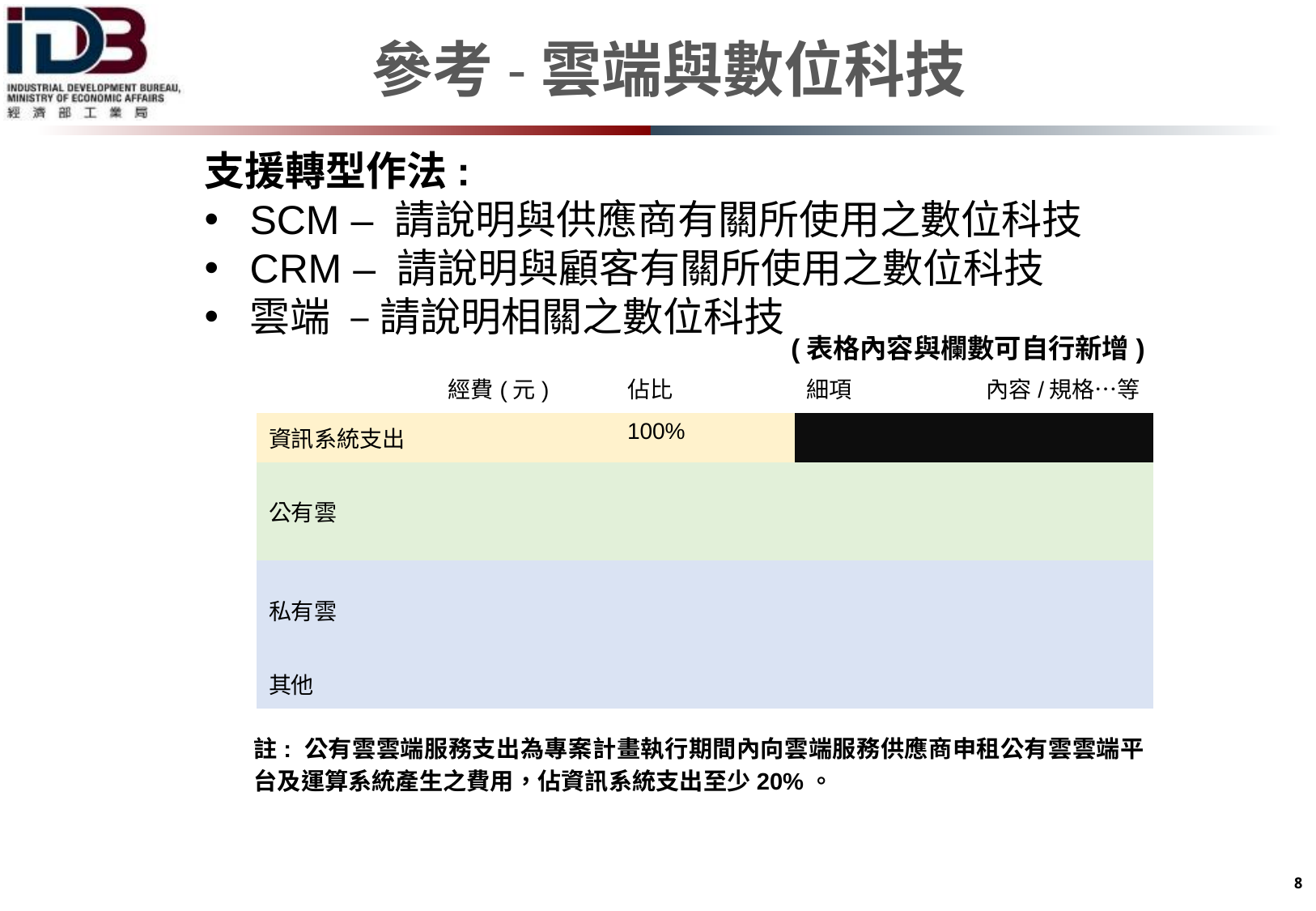

參考-雲端與數位科技
支援轉型作法:
SCM – 請說明與供應商有關所使用之數位科技
CRM – 請說明與顧客有關所使用之數位科技
雲端  – 請說明相關之數位科技
(表格內容與欄數可自行新增)
|  | 經費(元) | 佔比 | 細項 | 內容/規格…等 |
| --- | --- | --- | --- | --- |
| 資訊系統支出 |  | 100% |  |  |
| 公有雲 |  |  |  |  |
|  |  |  |  |  |
| 私有雲 |  |  |  |  |
|  |  |  |  |  |
| 其他 |  |  |  |  |
註: 公有雲雲端服務支出為專案計畫執行期間內向雲端服務供應商申租公有雲雲端平台及運算系統產生之費用，佔資訊系統支出至少20%。
8